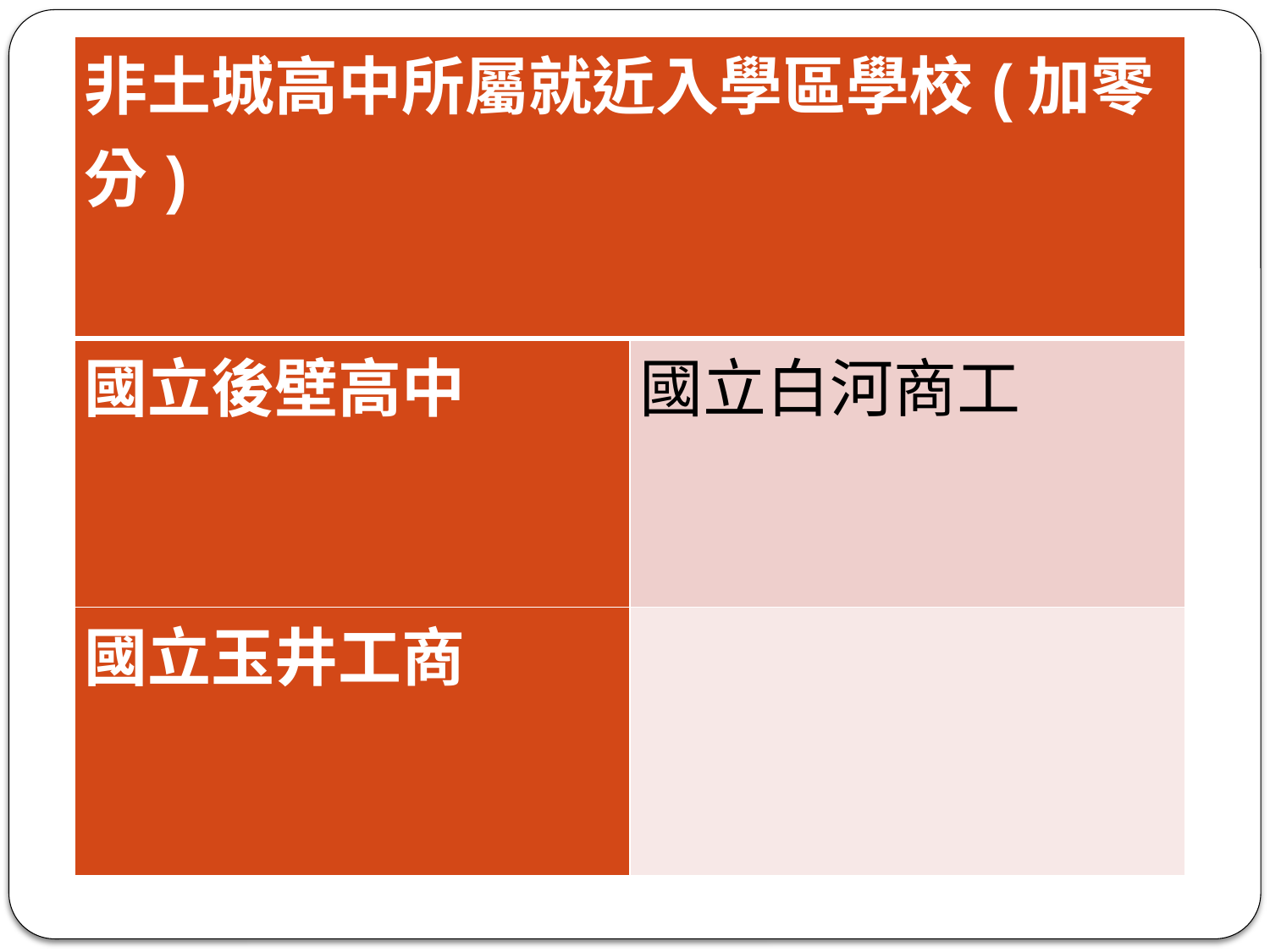

| 非土城高中所屬就近入學區學校(加零分) |  |
| --- | --- |
| 國立後壁高中 | 國立白河商工 |
| 國立玉井工商 |  |